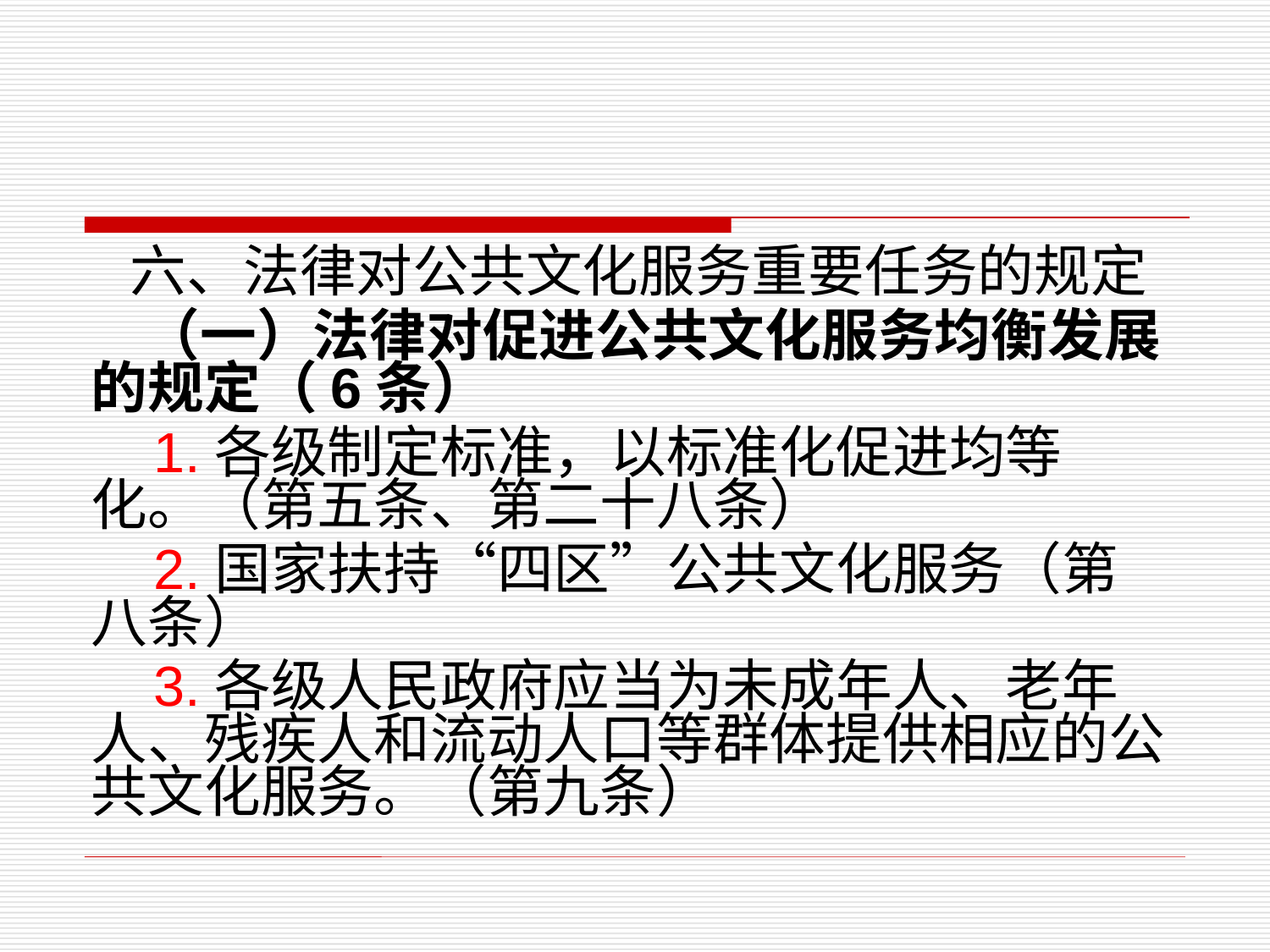

六、法律对公共文化服务重要任务的规定
   （一）法律对促进公共文化服务均衡发展的规定（6条）
    1.各级制定标准，以标准化促进均等化。（第五条、第二十八条）
    2.国家扶持“四区”公共文化服务（第八条）
    3.各级人民政府应当为未成年人、老年人、残疾人和流动人口等群体提供相应的公共文化服务。（第九条）